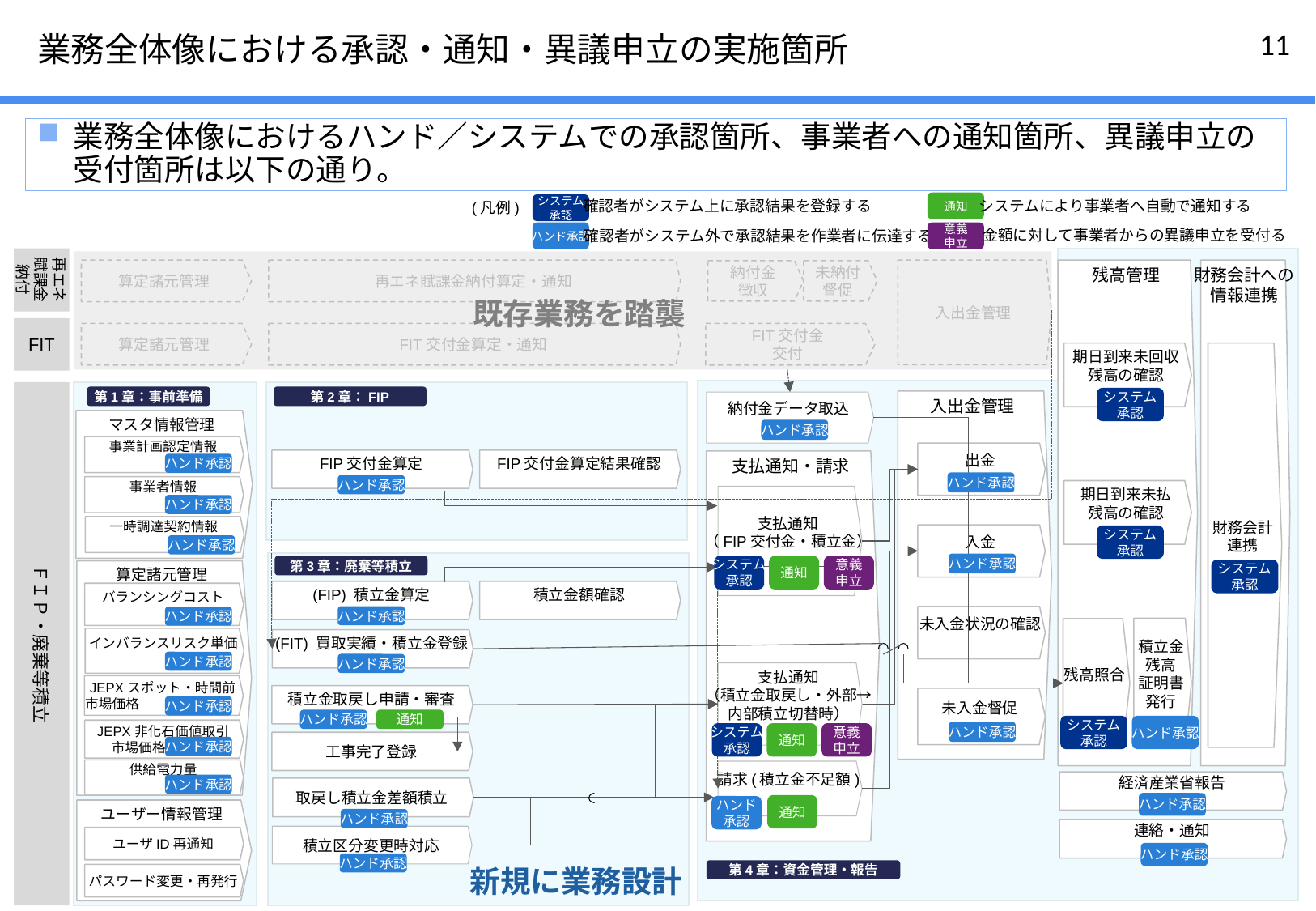

# 業務全体像における承認・通知・異議申立の実施箇所
業務全体像におけるハンド／システムでの承認箇所、事業者への通知箇所、異議申立の受付箇所は以下の通り。
システムにより事業者へ自動で通知する
確認者がシステム上に承認結果を登録する
(凡例)
通知
システム
承認
金額に対して事業者からの異議申立を受付る
確認者がシステム外で承認結果を作業者に伝達する
ハンド承認
意義
申立
再エネ賦課金納付

残高管理
財務会計への
情報連携
算定諸元管理
再エネ賦課金納付算定・通知
入出金管理
納付金
徴収
未納付
督促
既存業務を踏襲
FIT
算定諸元管理
FIT交付金算定・通知
FIT交付金
交付
期日到来未回収
残高の確認

財務会計
連携

ＦＩＰ・廃棄等積立

第1章：事前準備
第2章：FIP
システム
承認
入出金管理
納付金データ取込

マスタ情報管理
ハンド承認
事業計画認定情報
出金

FIP交付金算定結果確認

FIP交付金算定
支払通知・請求
ハンド承認
ハンド承認
ハンド承認
事業者情報
期日到来未払
残高の確認

支払通知
（FIP交付金・積立金）

ハンド承認
一時調達契約情報
入金

システム
承認
ハンド承認

ハンド承認
第3章：廃棄等積立
システム
承認
通知
意義
申立
システム
承認
算定諸元管理
(FIP) 積立金算定
積立金額確認

バランシングコスト
ハンド承認
未入金状況の確認

ハンド承認
積立金
残高
証明書
発行

残高照合

インバランスリスク単価
(FIT) 買取実績・積立金登録

ハンド承認
ハンド承認
支払通知
（積立金取戻し・外部→
内部積立切替時）

JEPXスポット・時間前
市場価格
積立金取戻し申請・審査

未入金督促

ハンド承認
ハンド承認
通知
システム
承認
ハンド承認
JEPX非化石価値取引
市場価格
ハンド承認
システム
承認
通知
意義
申立
工事完了登録
ハンド承認
供給電力量
請求(積立金不足額)

経済産業省報告

ハンド承認
取戻し積立金差額積立

ハンド承認
通知
ハンド
承認
ユーザー情報管理
ハンド承認
連絡・通知
積立区分変更時対応
ユーザID再通知
ハンド承認
ハンド承認
新規に業務設計
第4章：資金管理・報告
パスワード変更・再発行